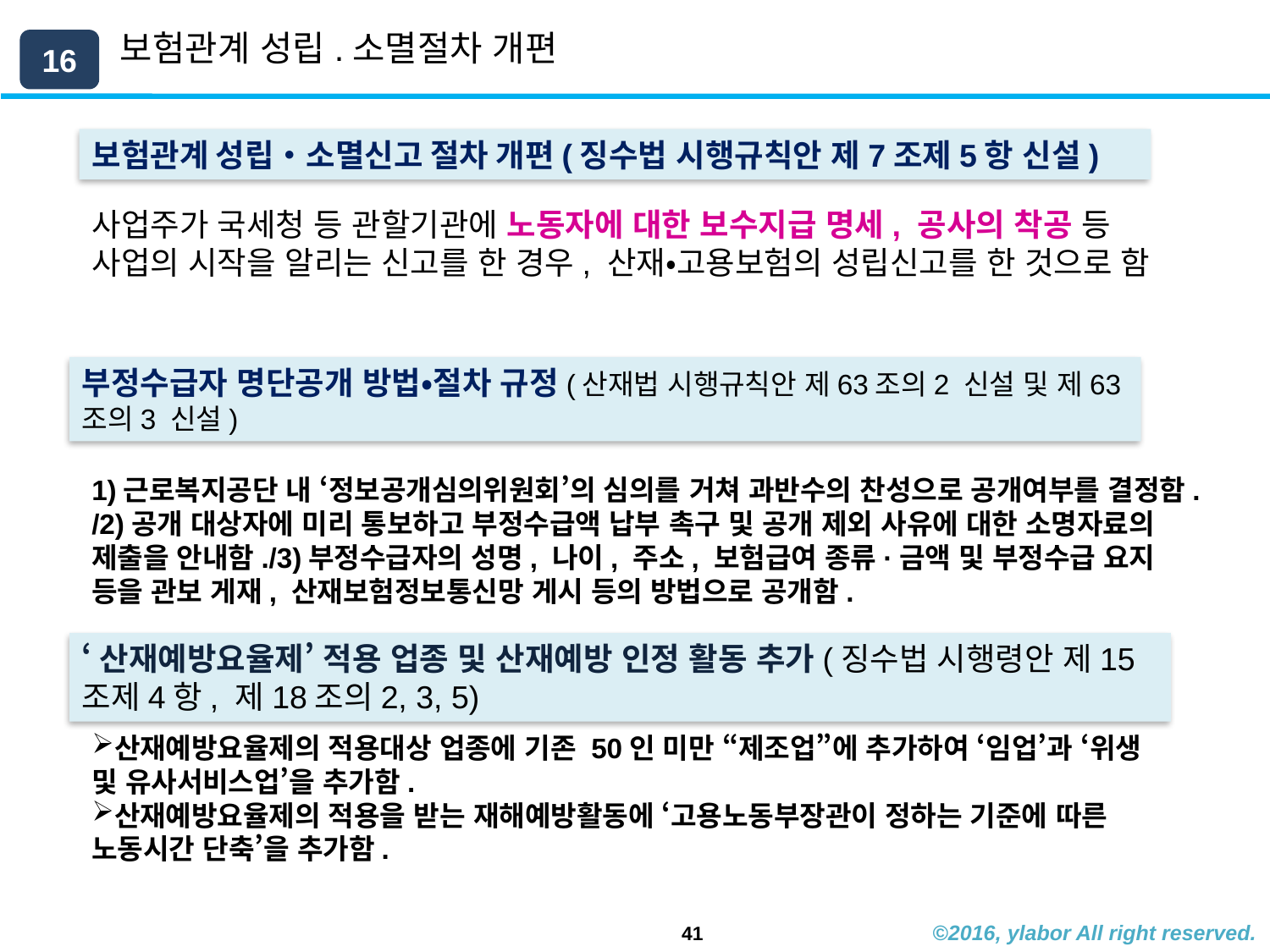

# 보험관계 성립.소멸절차 개편
16
보험관계 성립‧소멸신고 절차 개편(징수법 시행규칙안 제7조제5항 신설)
사업주가 국세청 등 관할기관에 노동자에 대한 보수지급 명세, 공사의 착공 등 사업의 시작을 알리는 신고를 한 경우, 산재‧고용보험의 성립신고를 한 것으로 함
부정수급자 명단공개 방법‧절차 규정(산재법 시행규칙안 제63조의2 신설 및 제63조의3 신설)
1)근로복지공단 내 ‘정보공개심의위원회’의 심의를 거쳐 과반수의 찬성으로 공개여부를 결정함./2)공개 대상자에 미리 통보하고 부정수급액 납부 촉구 및 공개 제외 사유에 대한 소명자료의 제출을 안내함./3)부정수급자의 성명, 나이, 주소, 보험급여 종류·금액 및 부정수급 요지 등을 관보 게재, 산재보험정보통신망 게시 등의 방법으로 공개함.
‘산재예방요율제’ 적용 업종 및 산재예방 인정 활동 추가(징수법 시행령안 제15조제4항, 제18조의2, 3, 5)
산재예방요율제의 적용대상 업종에 기존 50인 미만 “제조업”에 추가하여 ‘임업’과 ‘위생 및 유사서비스업’을 추가함.
산재예방요율제의 적용을 받는 재해예방활동에 ‘고용노동부장관이 정하는 기준에 따른 노동시간 단축’을 추가함.
41